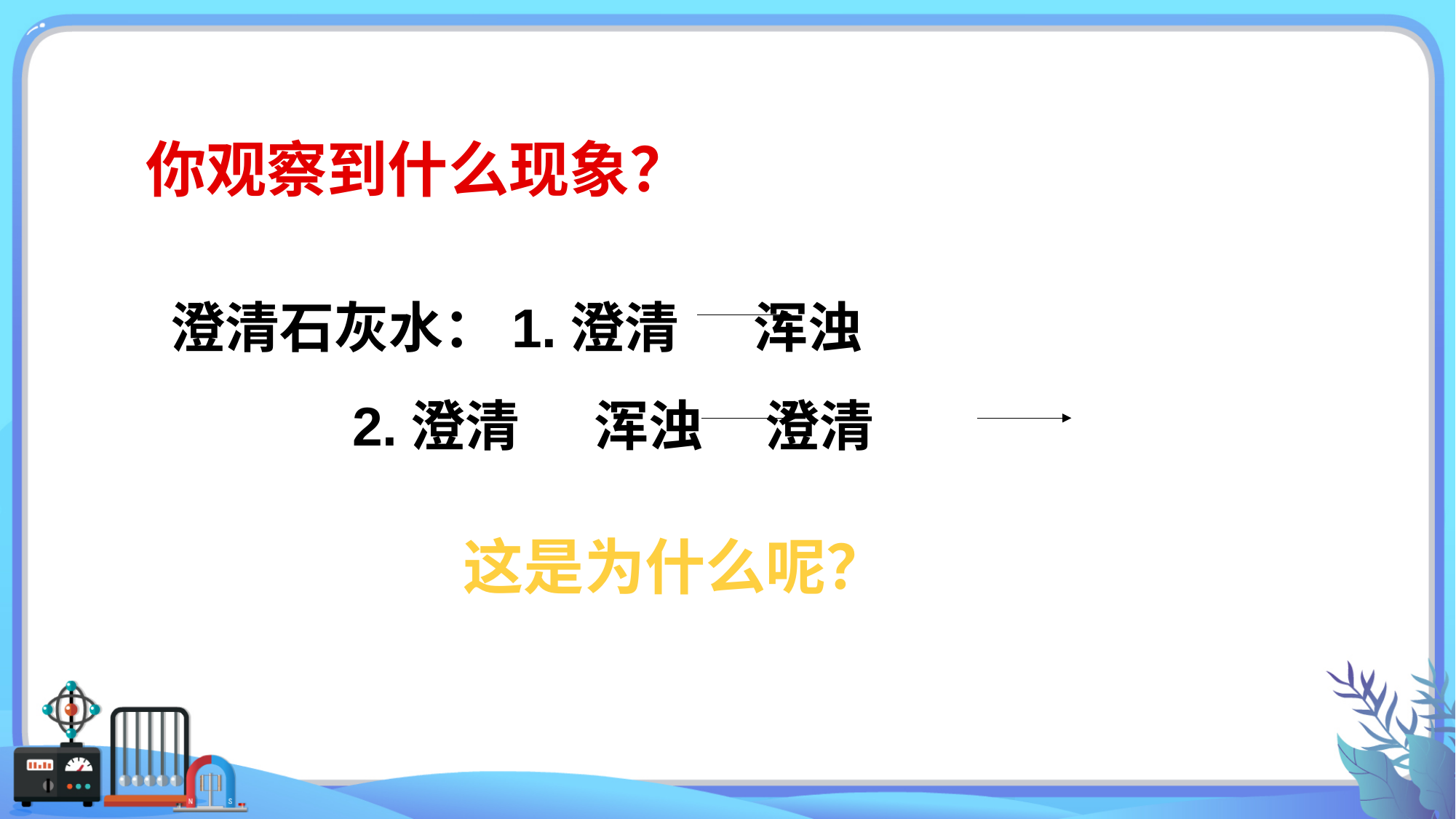

你观察到什么现象？
澄清石灰水：1.澄清      浑浊
            2.澄清      浑浊     澄清

这是为什么呢？